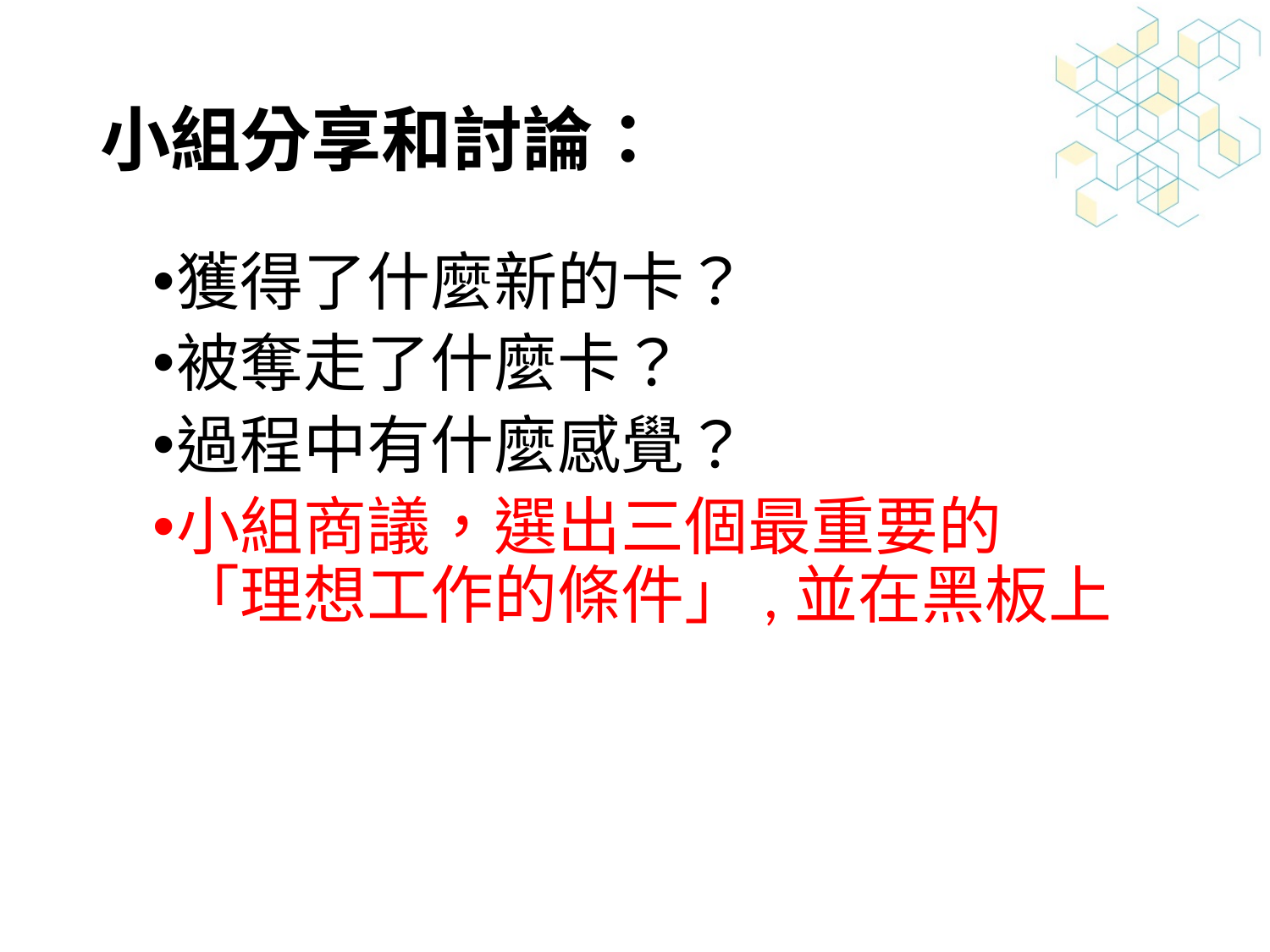

# 小組分享和討論：
獲得了什麼新的卡？
被奪走了什麼卡？
過程中有什麼感覺？
小組商議，選出三個最重要的
「理想工作的條件」,並在黑板上